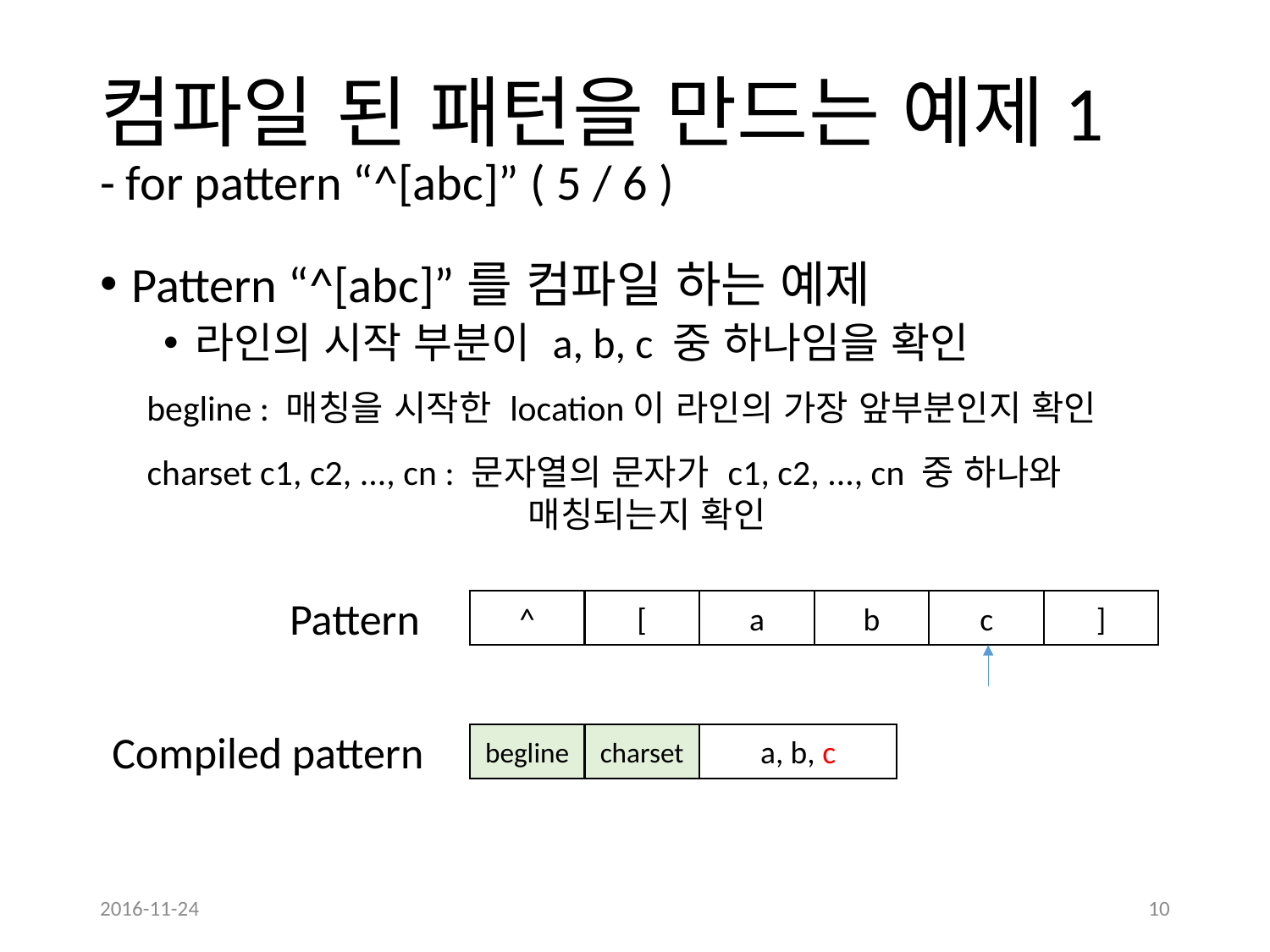

# 컴파일 된 패턴을 만드는 예제1 - for pattern “^[abc]” ( 5 / 6 )
Pattern “^[abc]”를 컴파일 하는 예제
라인의 시작 부분이 a, b, c 중 하나임을 확인

begline : 매칭을 시작한 location이 라인의 가장 앞부분인지 확인
charset c1, c2, ..., cn : 문자열의 문자가 c1, c2, ..., cn 중 하나와
			매칭되는지 확인
Pattern
^
[
a
b
c
]
Compiled pattern
begline
charset
a, b, c
2016-11-24
10